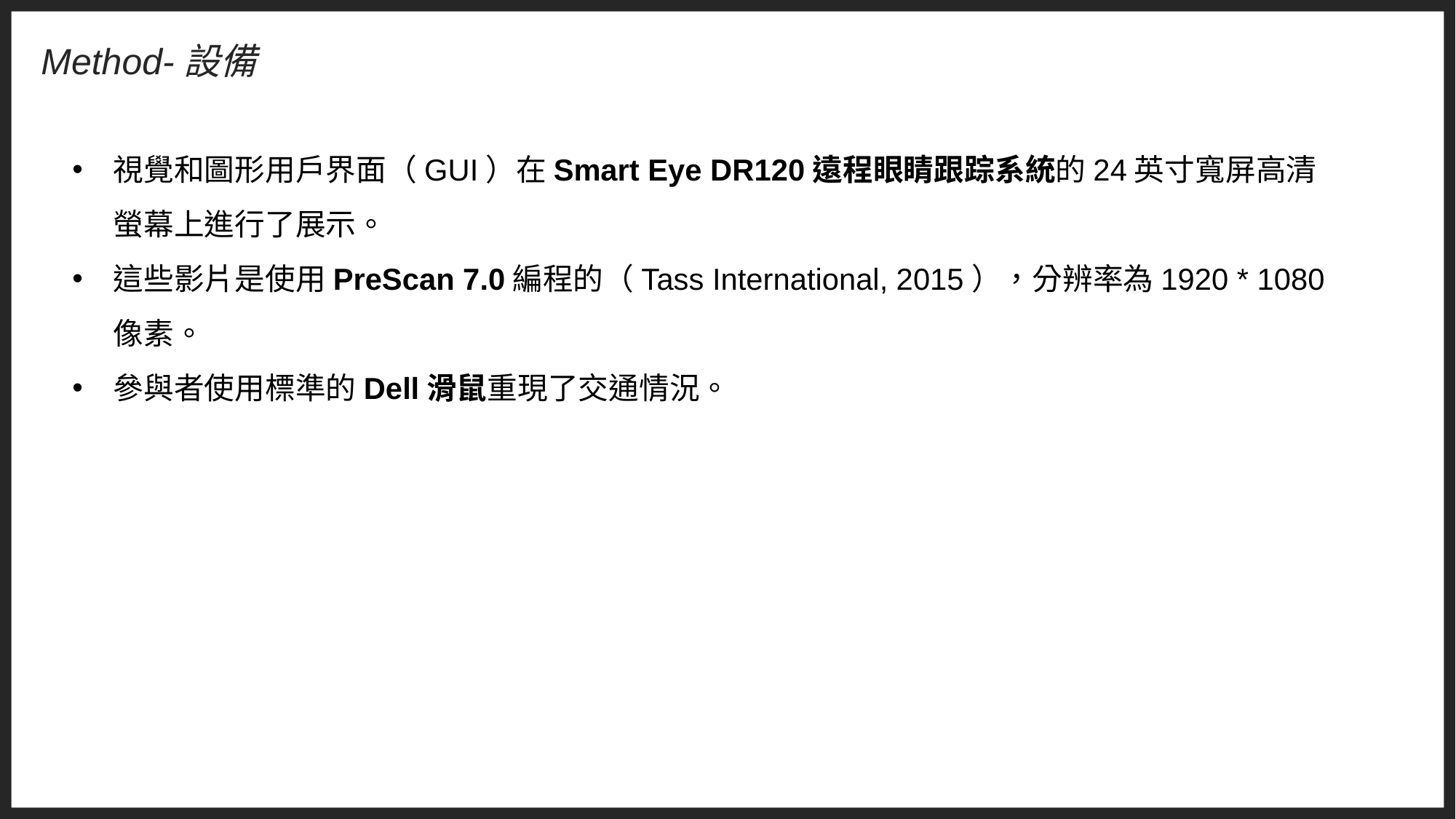

Method-設備
視覺和圖形用戶界面（GUI）在Smart Eye DR120遠程眼睛跟踪系統的24英寸寬屏高清螢幕上進行了展示。
這些影片是使用PreScan 7.0編程的（Tass International, 2015），分辨率為1920 * 1080像素。
參與者使用標準的Dell滑鼠重現了交通情況。